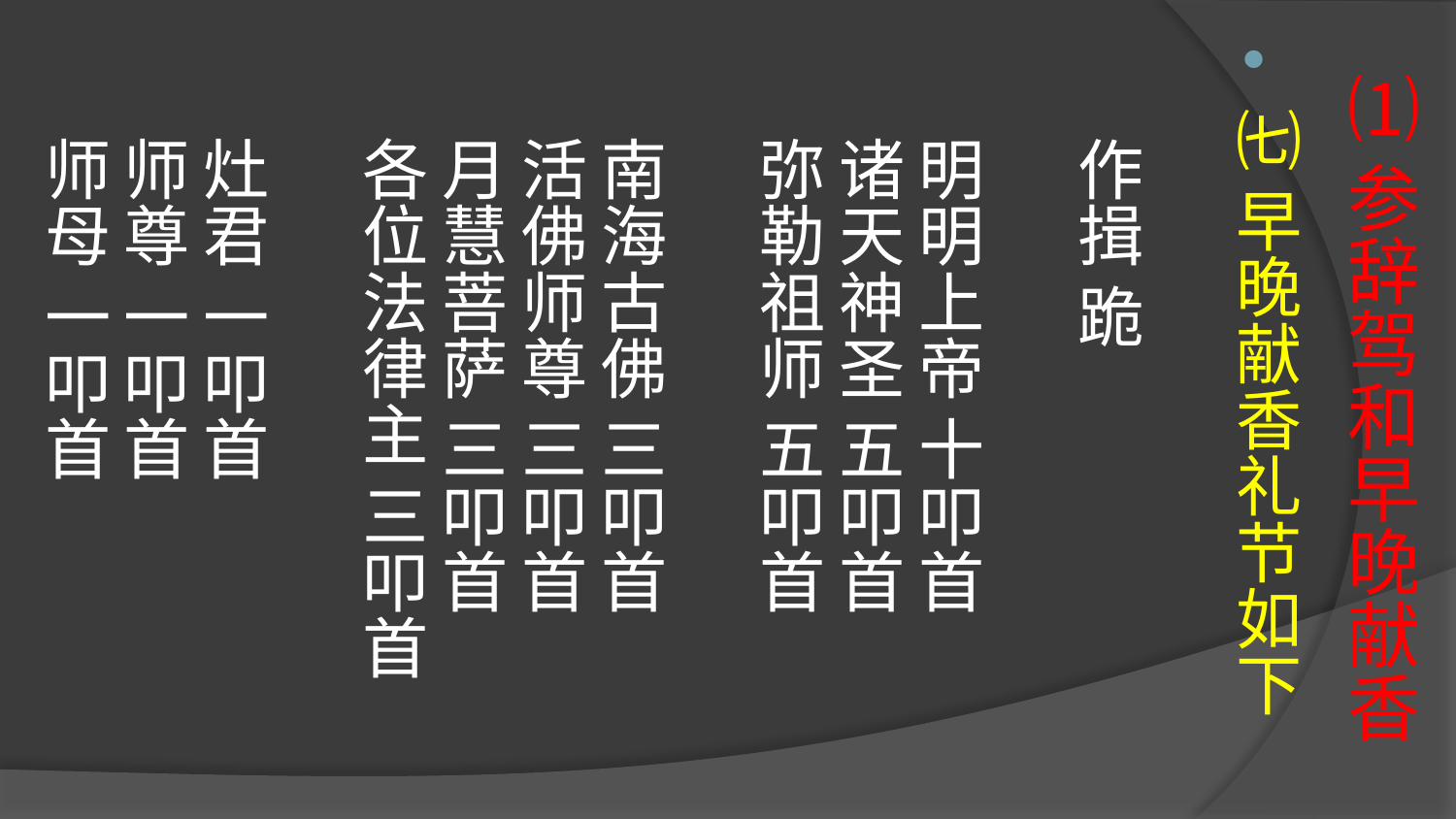

# ⑴参辞驾和早晚献香
㈦ 早晚献香礼节如下
  作揖 跪
  明明上帝 十叩首
  诸天神圣 五叩首
  弥勒祖师 五叩首
  
  南海古佛 三叩首
  活佛师尊 三叩首
  月慧菩萨 三叩首
  各位法律主 三叩首
    
  灶君 一叩首
  师尊 一叩首
  师母 一叩首